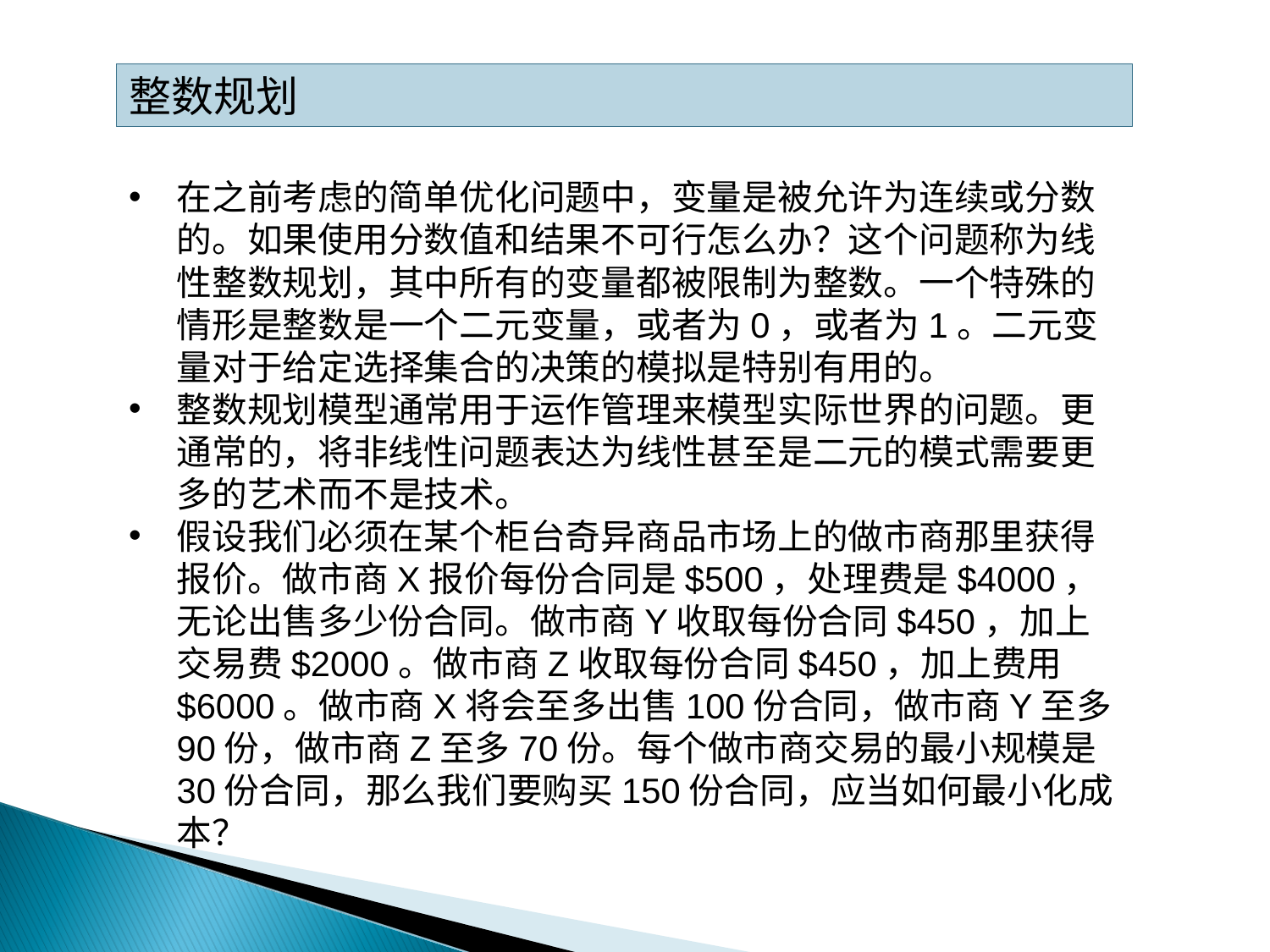

整数规划
在之前考虑的简单优化问题中，变量是被允许为连续或分数的。如果使用分数值和结果不可行怎么办？这个问题称为线性整数规划，其中所有的变量都被限制为整数。一个特殊的情形是整数是一个二元变量，或者为0，或者为1。二元变量对于给定选择集合的决策的模拟是特别有用的。
整数规划模型通常用于运作管理来模型实际世界的问题。更通常的，将非线性问题表达为线性甚至是二元的模式需要更多的艺术而不是技术。
假设我们必须在某个柜台奇异商品市场上的做市商那里获得报价。做市商X报价每份合同是$500，处理费是$4000，无论出售多少份合同。做市商Y收取每份合同$450，加上交易费$2000。做市商Z收取每份合同$450，加上费用$6000。做市商X将会至多出售100份合同，做市商Y至多90份，做市商Z至多70份。每个做市商交易的最小规模是30份合同，那么我们要购买150份合同，应当如何最小化成本？